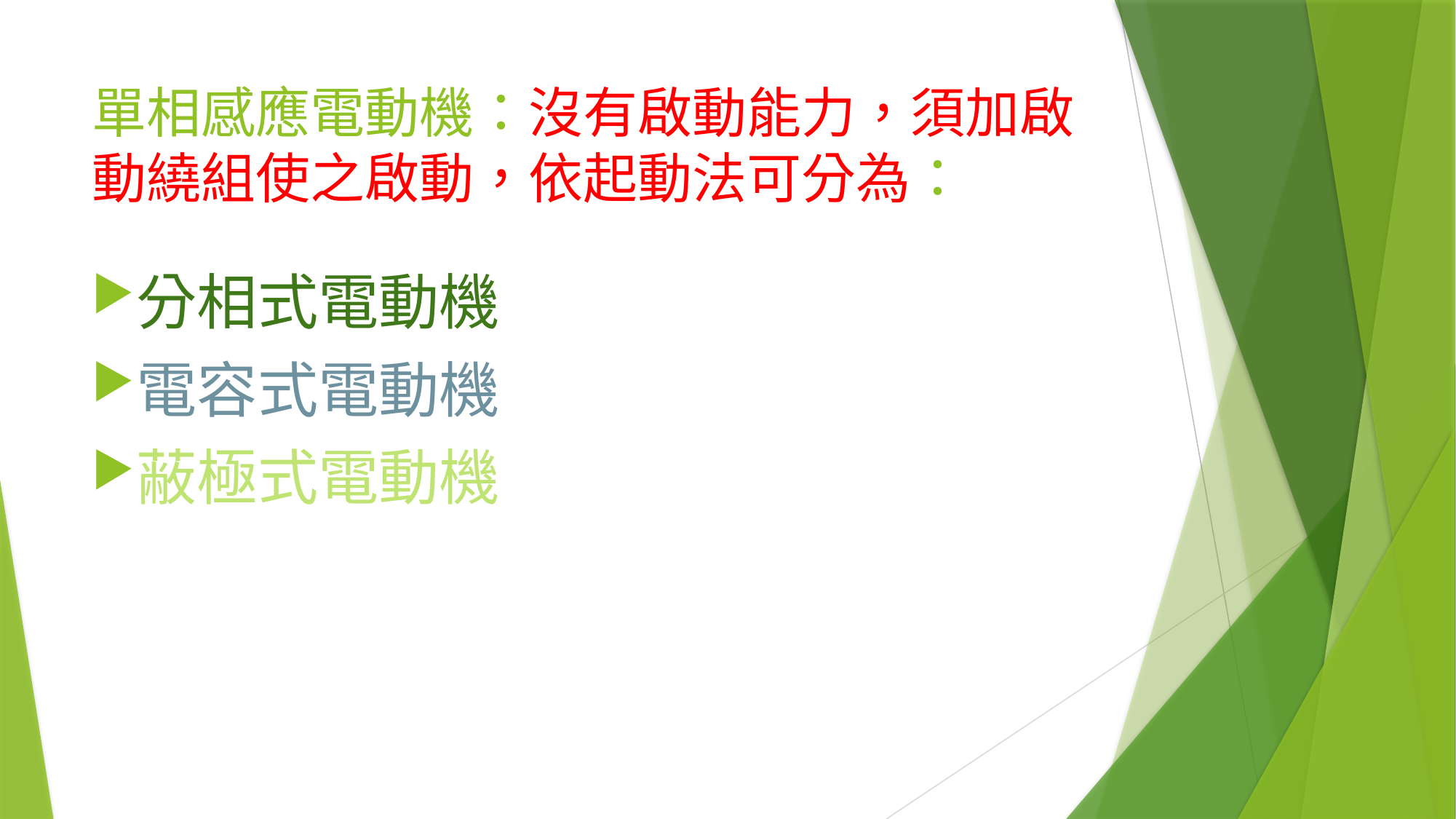

# 單相感應電動機：沒有啟動能力，須加啟動繞組使之啟動，依起動法可分為：
分相式電動機
電容式電動機
蔽極式電動機